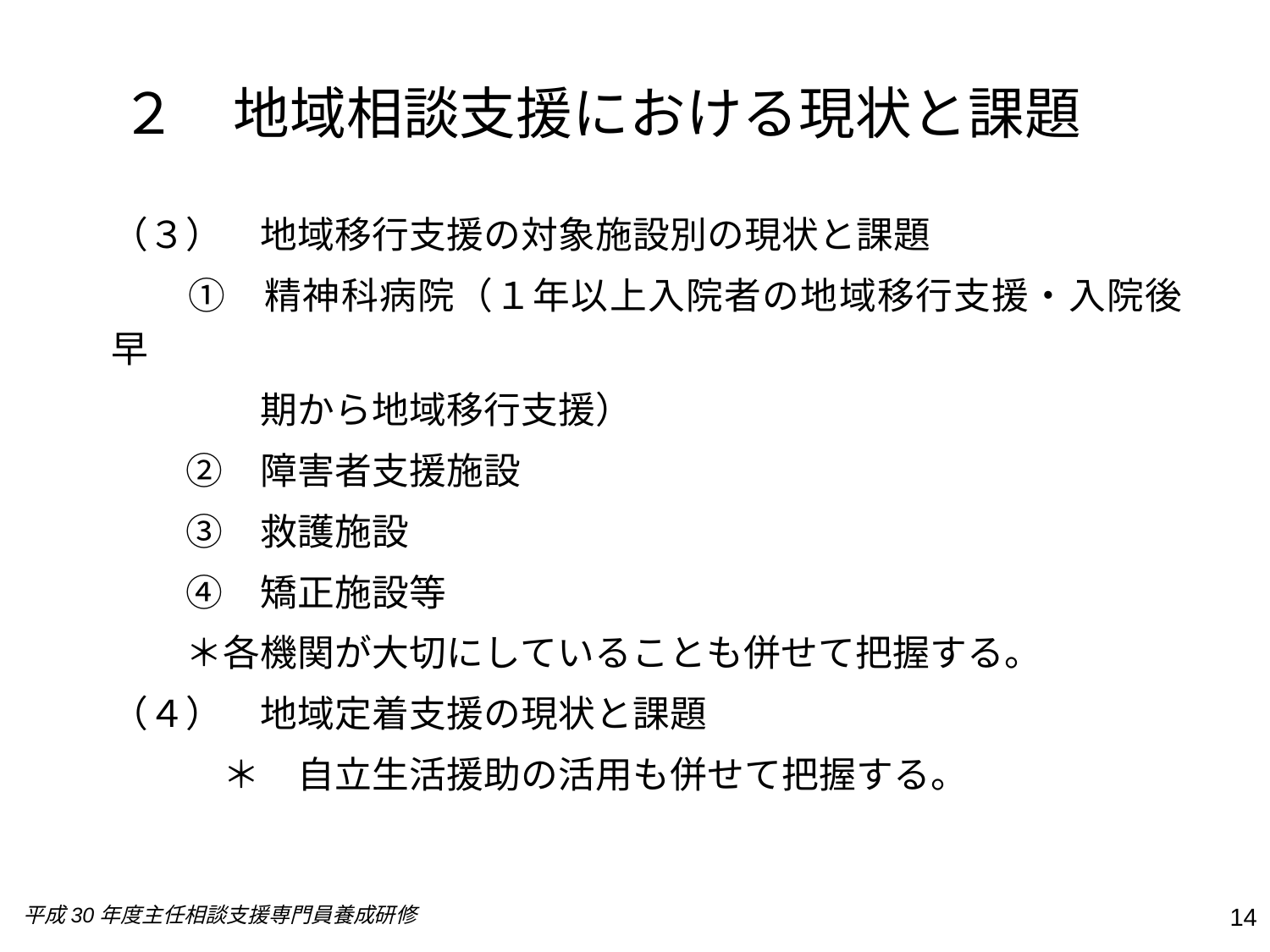

# ２　地域相談支援における現状と課題

（３）　地域移行支援の対象施設別の現状と課題
　　①　精神科病院（１年以上入院者の地域移行支援・入院後早
　　　　期から地域移行支援）
　　②　障害者支援施設
　　③　救護施設
　　④　矯正施設等
　　＊各機関が大切にしていることも併せて把握する。
（４）　地域定着支援の現状と課題
　　　＊　自立生活援助の活用も併せて把握する。
平成30年度主任相談支援専門員養成研修
14